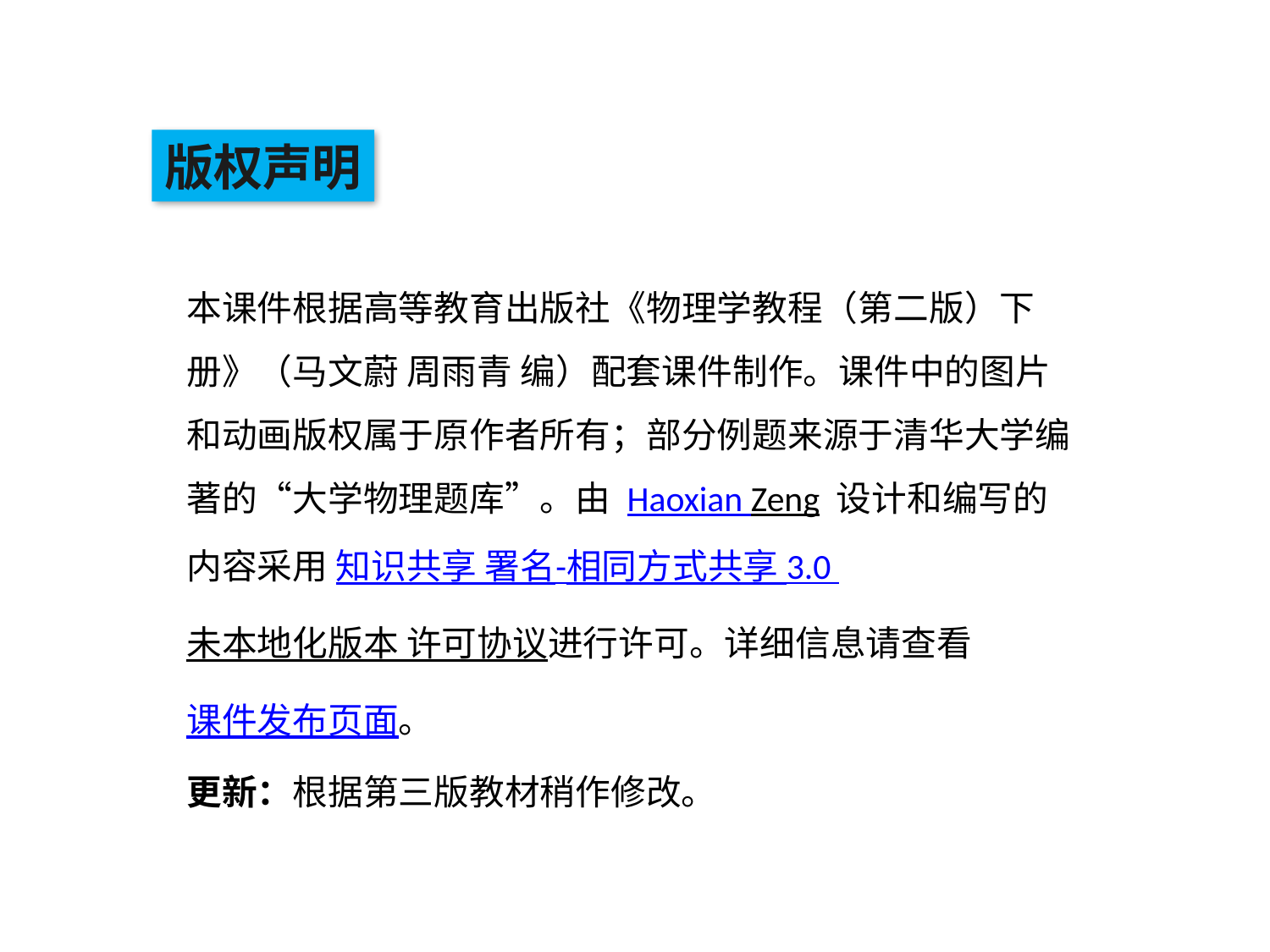

版权声明
本课件根据高等教育出版社《物理学教程（第二版）下册》（马文蔚 周雨青 编）配套课件制作。课件中的图片和动画版权属于原作者所有；部分例题来源于清华大学编著的“大学物理题库”。由 Haoxian Zeng 设计和编写的内容采用 知识共享 署名-相同方式共享 3.0 未本地化版本 许可协议进行许可。详细信息请查看课件发布页面。
更新：根据第三版教材稍作修改。